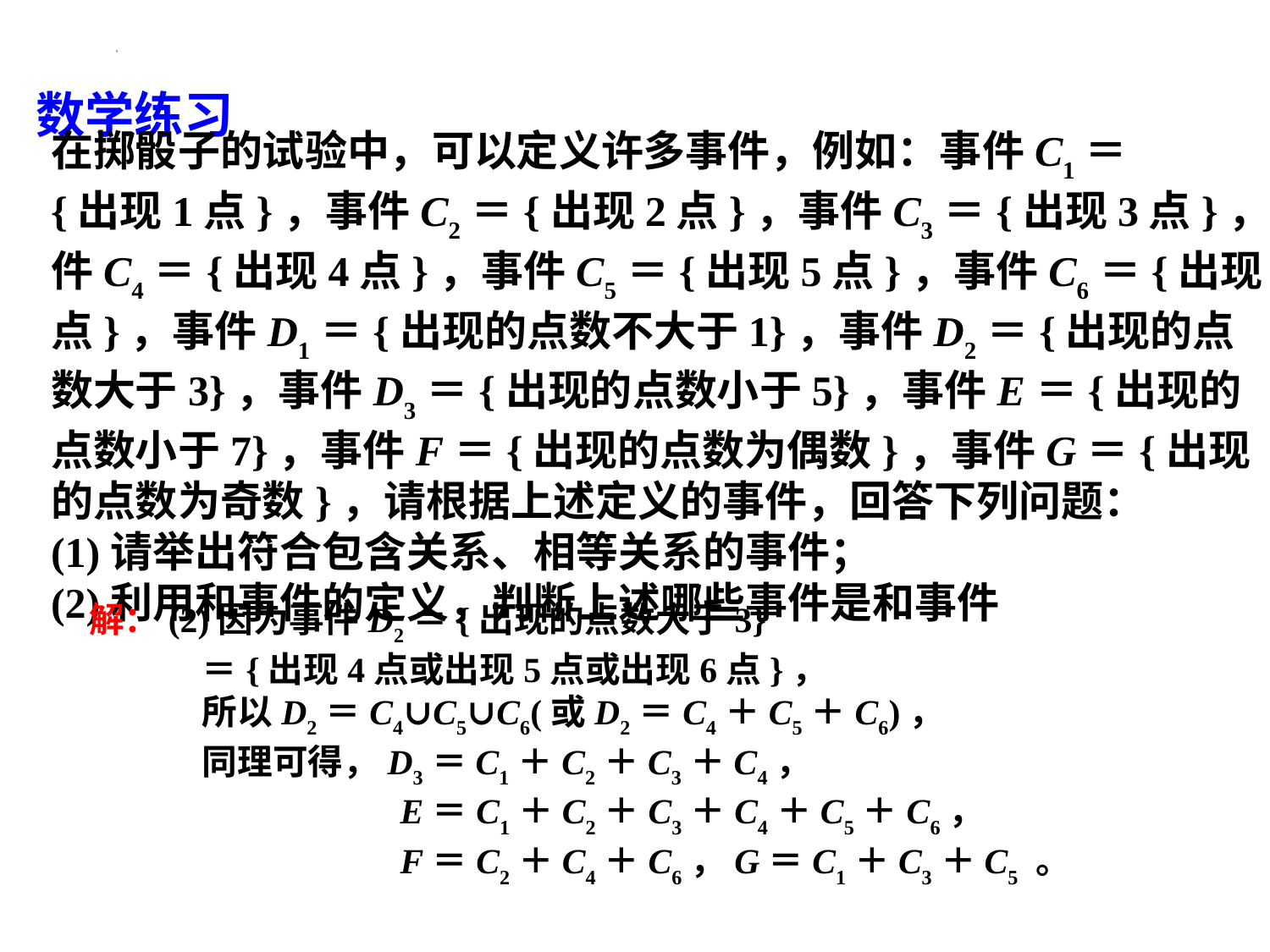

数学练习
在掷骰子的试验中，可以定义许多事件，例如：事件C1＝
{出现1点}，事件C2＝{出现2点}，事件C3＝{出现3点}，事
件C4＝{出现4点}，事件C5＝{出现5点}，事件C6＝{出现6
点}，事件D1＝{出现的点数不大于1}，事件D2＝{出现的点
数大于3}，事件D3＝{出现的点数小于5}，事件E＝{出现的
点数小于7}，事件F＝{出现的点数为偶数}，事件G＝{出现
的点数为奇数}，请根据上述定义的事件，回答下列问题：
(1)请举出符合包含关系、相等关系的事件；
(2)利用和事件的定义，判断上述哪些事件是和事件
解：(2)因为事件D2＝{出现的点数大于3}
             ＝{出现4点或出现5点或出现6点}，
             所以D2＝C4∪C5∪C6(或D2＝C4＋C5＋C6)，
             同理可得，D3＝C1＋C2＋C3＋C4，
                                   E＝C1＋C2＋C3＋C4＋C5＋C6，
                                   F＝C2＋C4＋C6，G＝C1＋C3＋C5 。